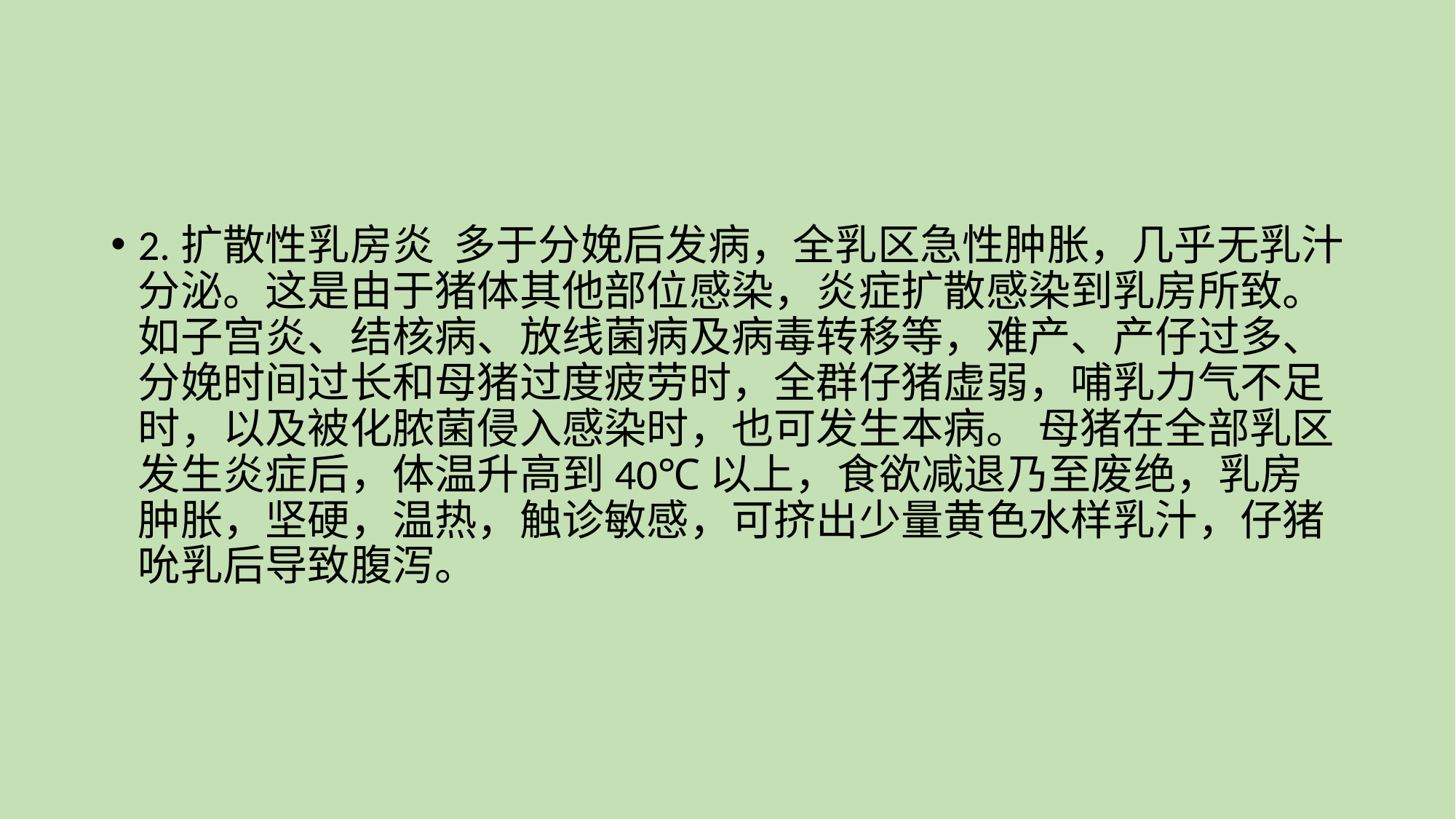

#
2.扩散性乳房炎  多于分娩后发病，全乳区急性肿胀，几乎无乳汁分泌。这是由于猪体其他部位感染，炎症扩散感染到乳房所致。如子宫炎、结核病、放线菌病及病毒转移等，难产、产仔过多、分娩时间过长和母猪过度疲劳时，全群仔猪虚弱，哺乳力气不足时，以及被化脓菌侵入感染时，也可发生本病。 母猪在全部乳区发生炎症后，体温升高到40℃以上，食欲减退乃至废绝，乳房肿胀，坚硬，温热，触诊敏感，可挤出少量黄色水样乳汁，仔猪吮乳后导致腹泻。